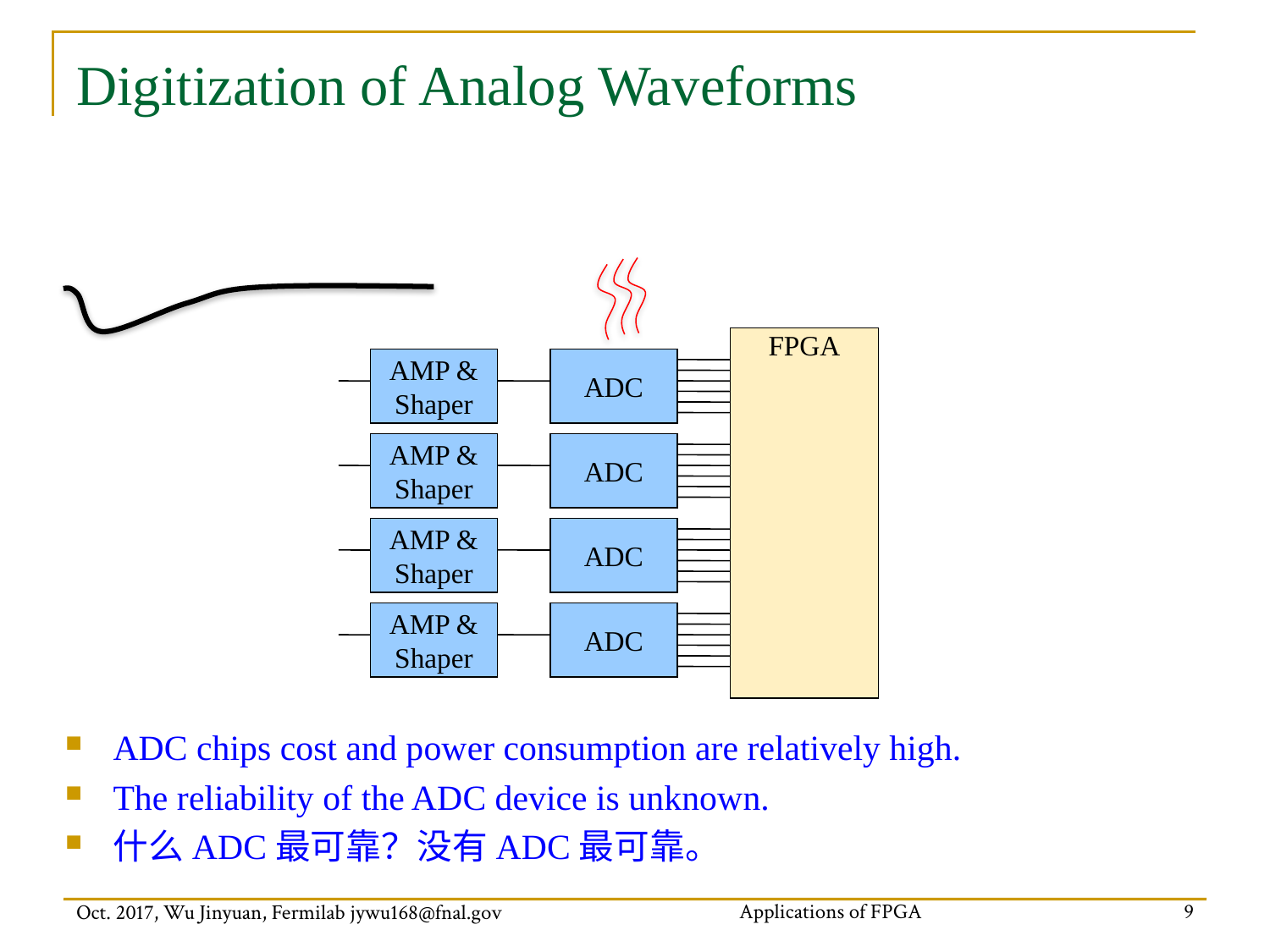

# Digitization of Analog Waveforms

FPGA
AMP &
Shaper
ADC

AMP &
Shaper
ADC

AMP &
Shaper
ADC

AMP &
Shaper
ADC

ADC chips cost and power consumption are relatively high.
The reliability of the ADC device is unknown.
什么ADC最可靠？没有ADC最可靠。
Applications of FPGA
Oct. 2017, Wu Jinyuan, Fermilab jywu168@fnal.gov
9